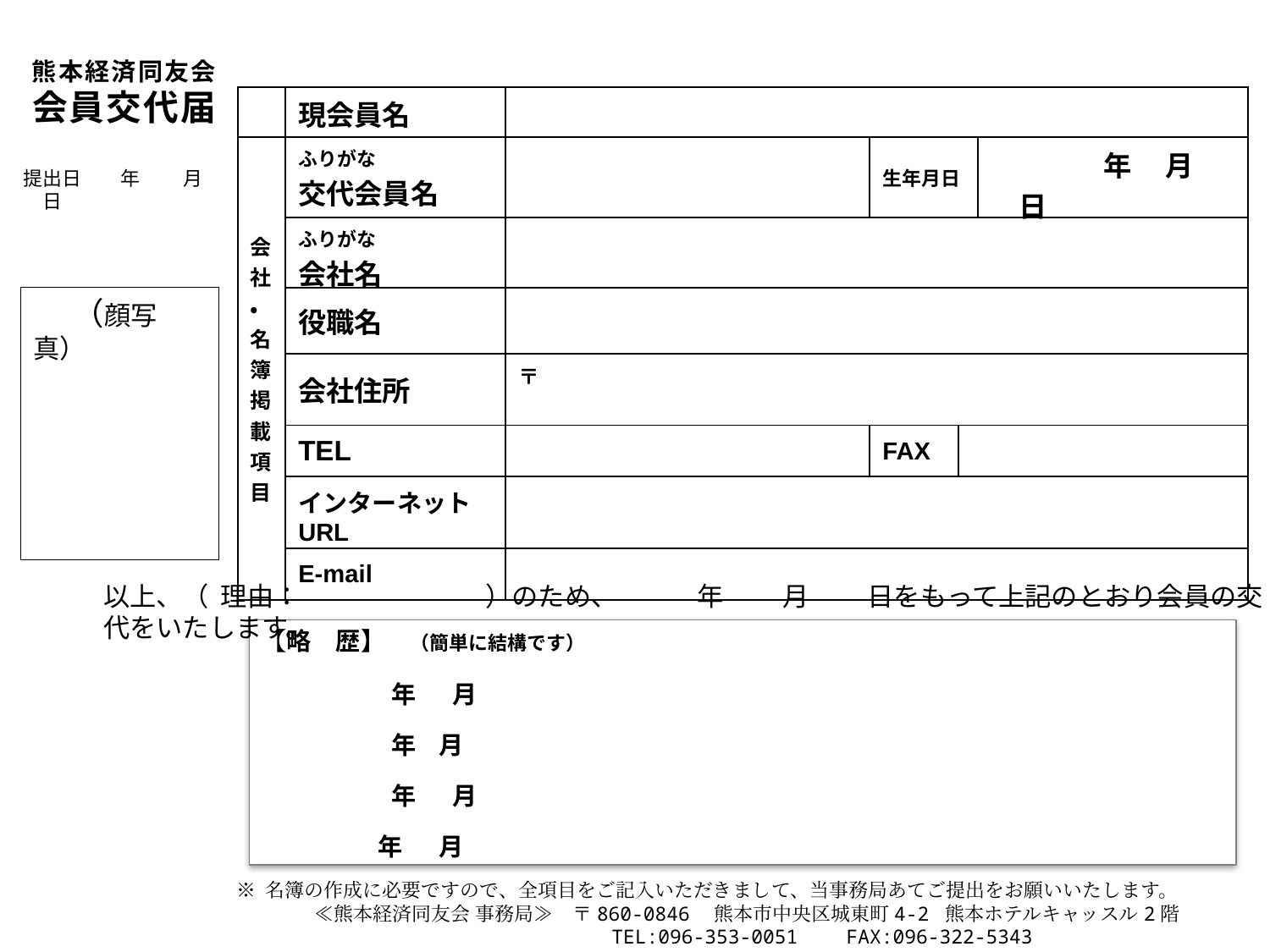

熊本経済同友会
会員交代届
|  | 現会員名 |  |  |  |  |
| --- | --- | --- | --- | --- | --- |
| 会社・名簿掲載項目 | ふりがな 交代会員名 |  | 生年月日 |  | 年　 月　　日 |
|  | ふりがな 会社名 |  |  |  |  |
|  | 役職名 |  |  |  |  |
|  | 会社住所 | 〒 |  |  |  |
|  | TEL |  | FAX |  |  |
|  | インターネットURL |  |  |  |  |
|  | E-mail |  |  |  |  |
提出日　　年 　　月 　　日
　 （顔写真）

以上、（  理由：　　　　　　　）のため、　　　年　 　月　 　日をもって上記のとおり会員の交代をいたします。
【略　歴】　（簡単に結構です）

　 　　　　年  　月
　 　　　　年    月
　 　　　　年 　 月
　 　　　  年 　 月

※ 名簿の作成に必要ですので、全項目をご記入いただきまして、当事務局あてご提出をお願いいたします。
　　　　≪熊本経済同友会 事務局≫　〒860-0846　熊本市中央区城東町4-2 熊本ホテルキャッスル2階
 　　　　            　            　　　　　　　 TEL:096-353-0051　　FAX:096-322-5343